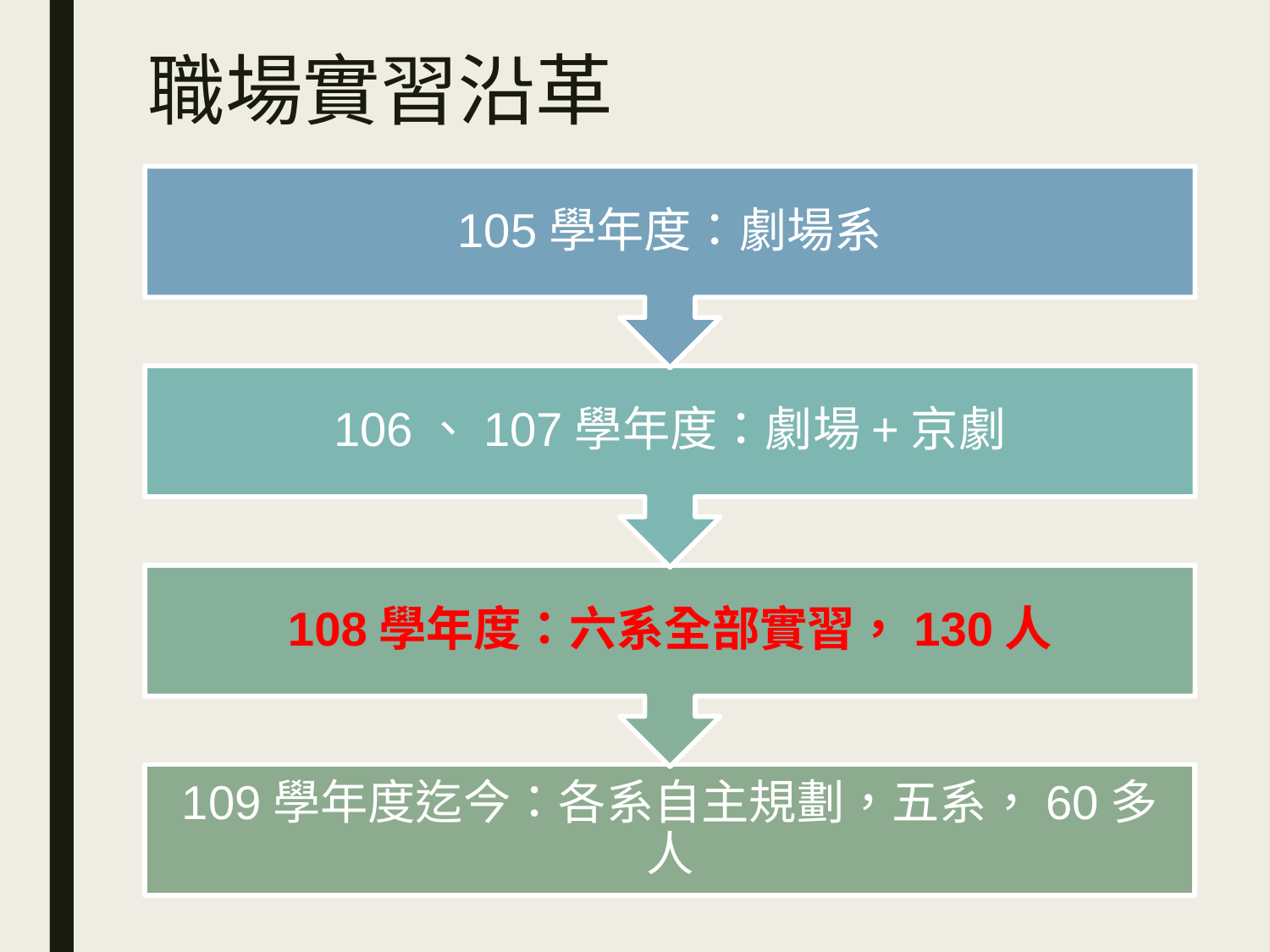

# 職場實習沿革
109學年度迄今：各系自主規劃，五系，60多人
108學年度：六系全部實習，130人
106、107學年度：劇場+京劇
105學年度：劇場系